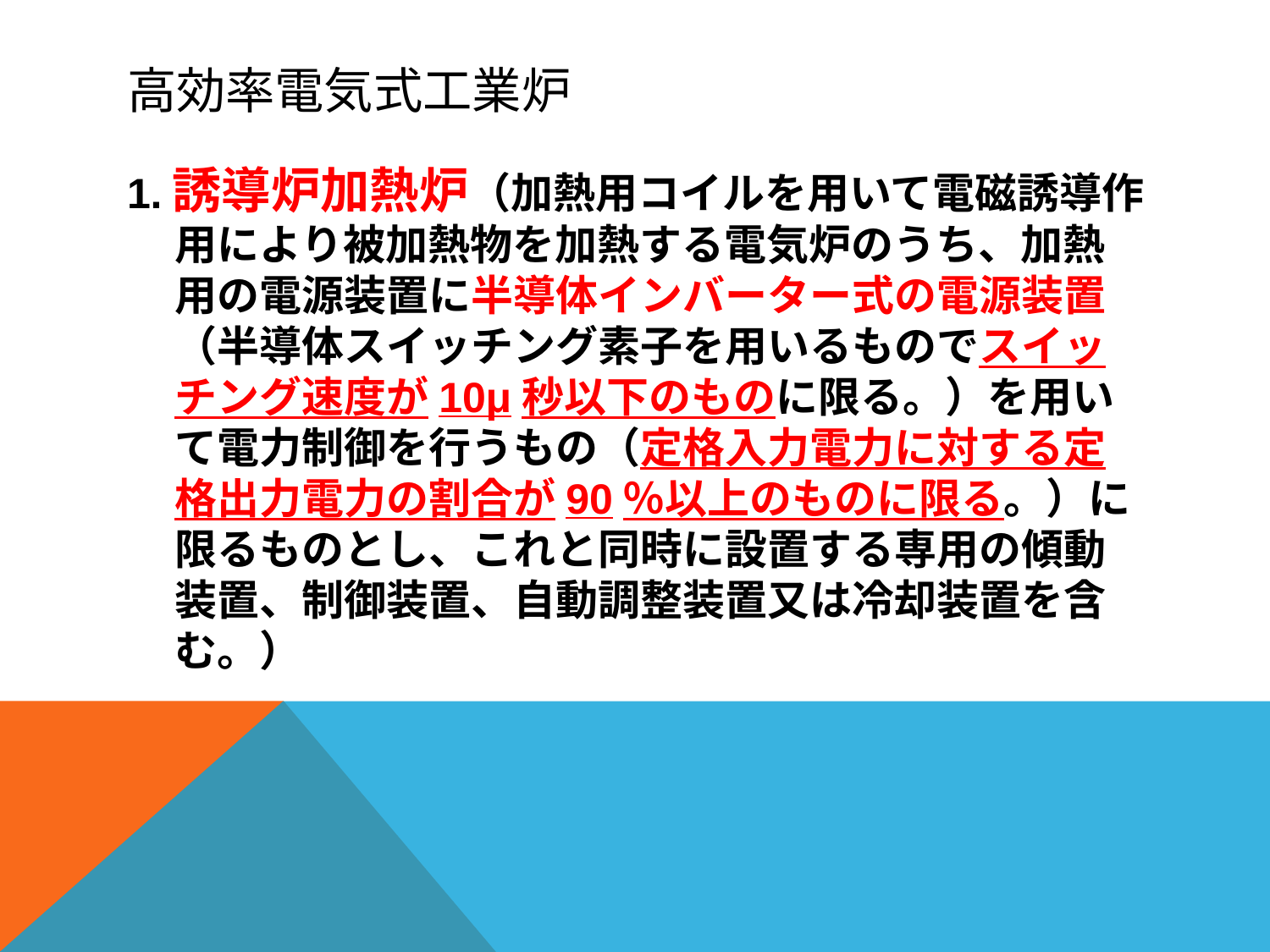

# 高効率電気式工業炉
1.誘導炉加熱炉（加熱用コイルを用いて電磁誘導作用により被加熱物を加熱する電気炉のうち、加熱用の電源装置に半導体インバーター式の電源装置（半導体スイッチング素子を用いるものでスイッチング速度が10μ秒以下のものに限る。）を用いて電力制御を行うもの（定格入力電力に対する定格出力電力の割合が90％以上のものに限る。）に限るものとし、これと同時に設置する専用の傾動装置、制御装置、自動調整装置又は冷却装置を含む。）